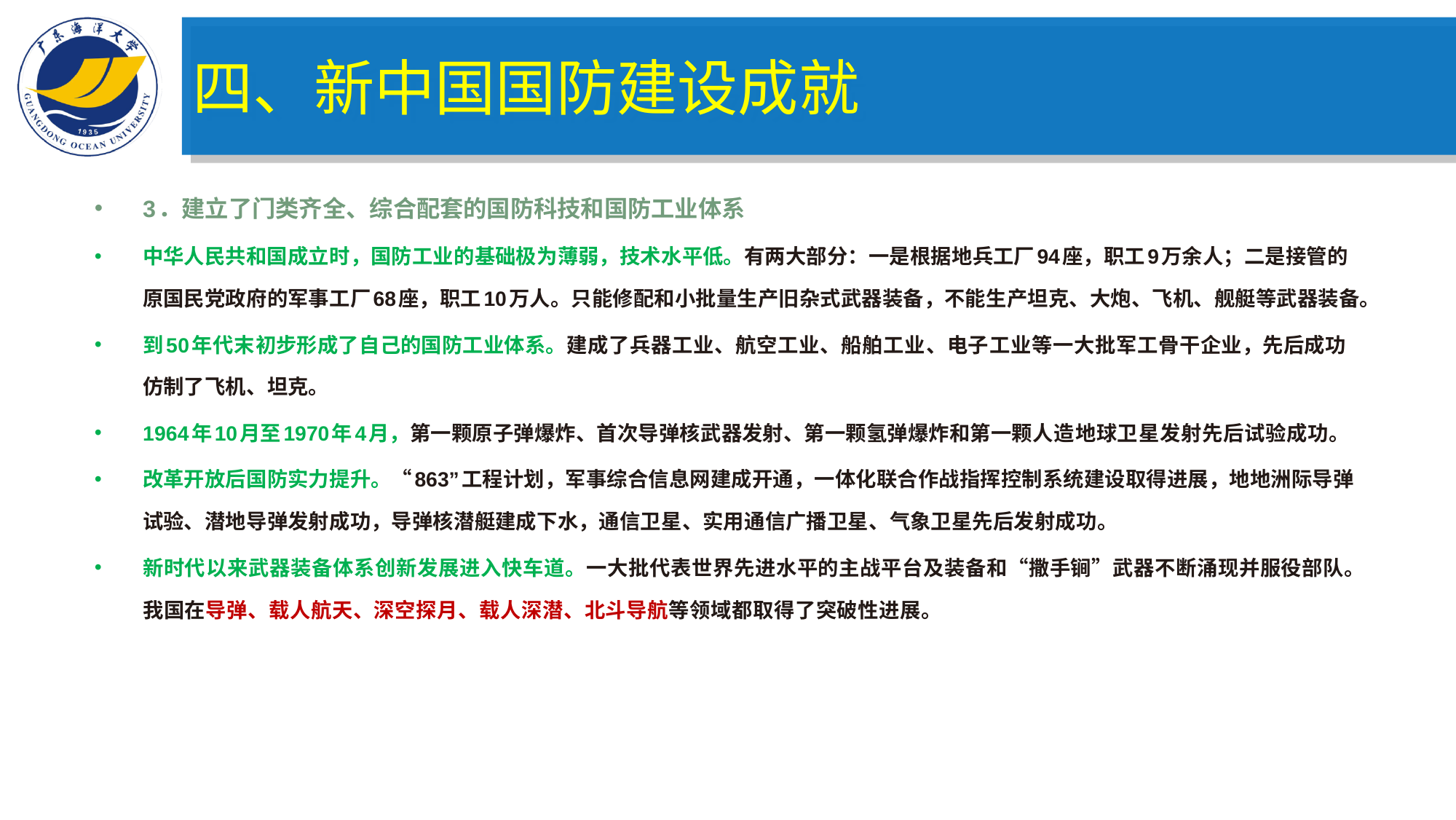

四、新中国国防建设成就
3．建立了门类齐全、综合配套的国防科技和国防工业体系
中华人民共和国成立时，国防工业的基础极为薄弱，技术水平低。有两大部分：一是根据地兵工厂94座，职工9万余人；二是接管的原国民党政府的军事工厂68座，职工10万人。只能修配和小批量生产旧杂式武器装备，不能生产坦克、大炮、飞机、舰艇等武器装备。
到50年代末初步形成了自己的国防工业体系。建成了兵器工业、航空工业、船舶工业、电子工业等一大批军工骨干企业，先后成功仿制了飞机、坦克。
1964年10月至1970年4月，第一颗原子弹爆炸、首次导弹核武器发射、第一颗氢弹爆炸和第一颗人造地球卫星发射先后试验成功。
改革开放后国防实力提升。“863”工程计划，军事综合信息网建成开通，一体化联合作战指挥控制系统建设取得进展，地地洲际导弹试验、潜地导弹发射成功，导弹核潜艇建成下水，通信卫星、实用通信广播卫星、气象卫星先后发射成功。
新时代以来武器装备体系创新发展进入快车道。一大批代表世界先进水平的主战平台及装备和“撒手锏”武器不断涌现并服役部队。我国在导弹、载人航天、深空探月、载人深潜、北斗导航等领域都取得了突破性进展。